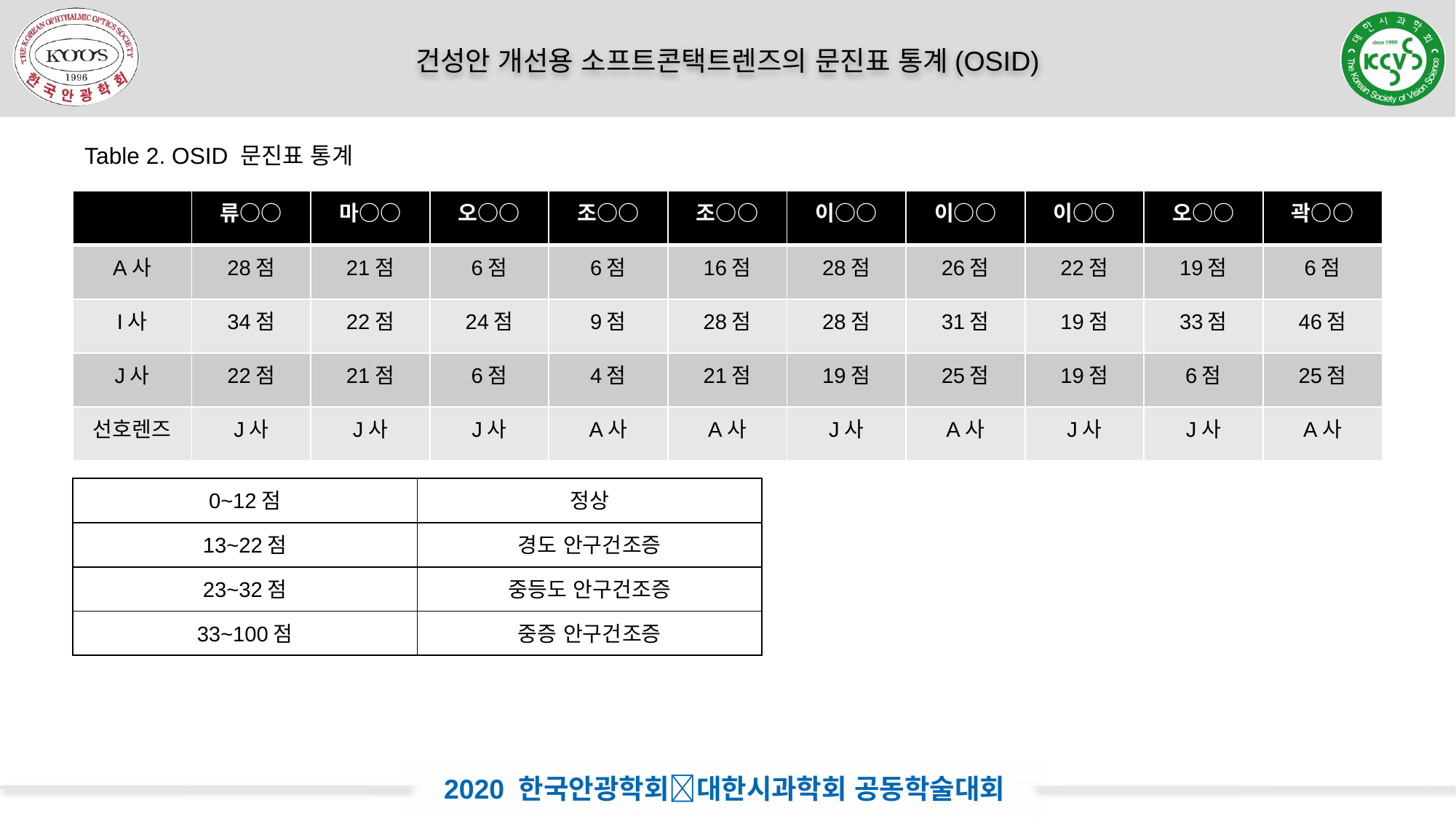

건성안 개선용 소프트콘택트렌즈의 문진표 통계(OSID)
Table 2. OSID 문진표 통계
|  | 류○○ | 마○○ | 오○○ | 조○○ | 조○○ | 이○○ | 이○○ | 이○○ | 오○○ | 곽○○ |
| --- | --- | --- | --- | --- | --- | --- | --- | --- | --- | --- |
| A사 | 28점 | 21점 | 6점 | 6점 | 16점 | 28점 | 26점 | 22점 | 19점 | 6점 |
| I사 | 34점 | 22점 | 24점 | 9점 | 28점 | 28점 | 31점 | 19점 | 33점 | 46점 |
| J사 | 22점 | 21점 | 6점 | 4점 | 21점 | 19점 | 25점 | 19점 | 6점 | 25점 |
| 선호렌즈 | J사 | J사 | J사 | A사 | A사 | J사 | A사 | J사 | J사 | A사 |
| 0~12점 | 정상 |
| --- | --- |
| 13~22점 | 경도 안구건조증 |
| 23~32점 | 중등도 안구건조증 |
| 33~100점 | 중증 안구건조증 |